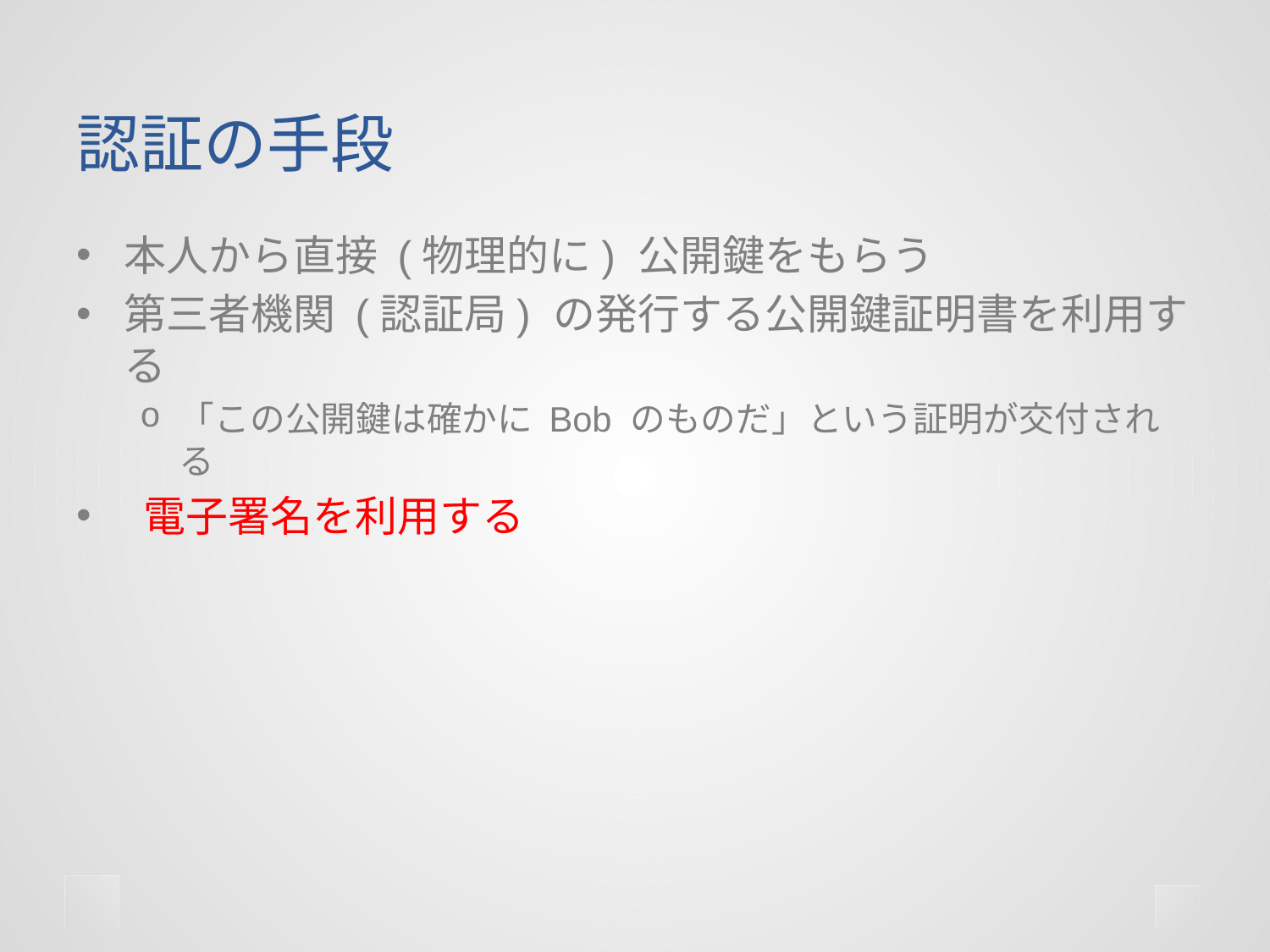

# 認証の手段
本人から直接 (物理的に) 公開鍵をもらう
第三者機関 (認証局) の発行する公開鍵証明書を利用する
「この公開鍵は確かに Bob のものだ」という証明が交付される
 電子署名を利用する